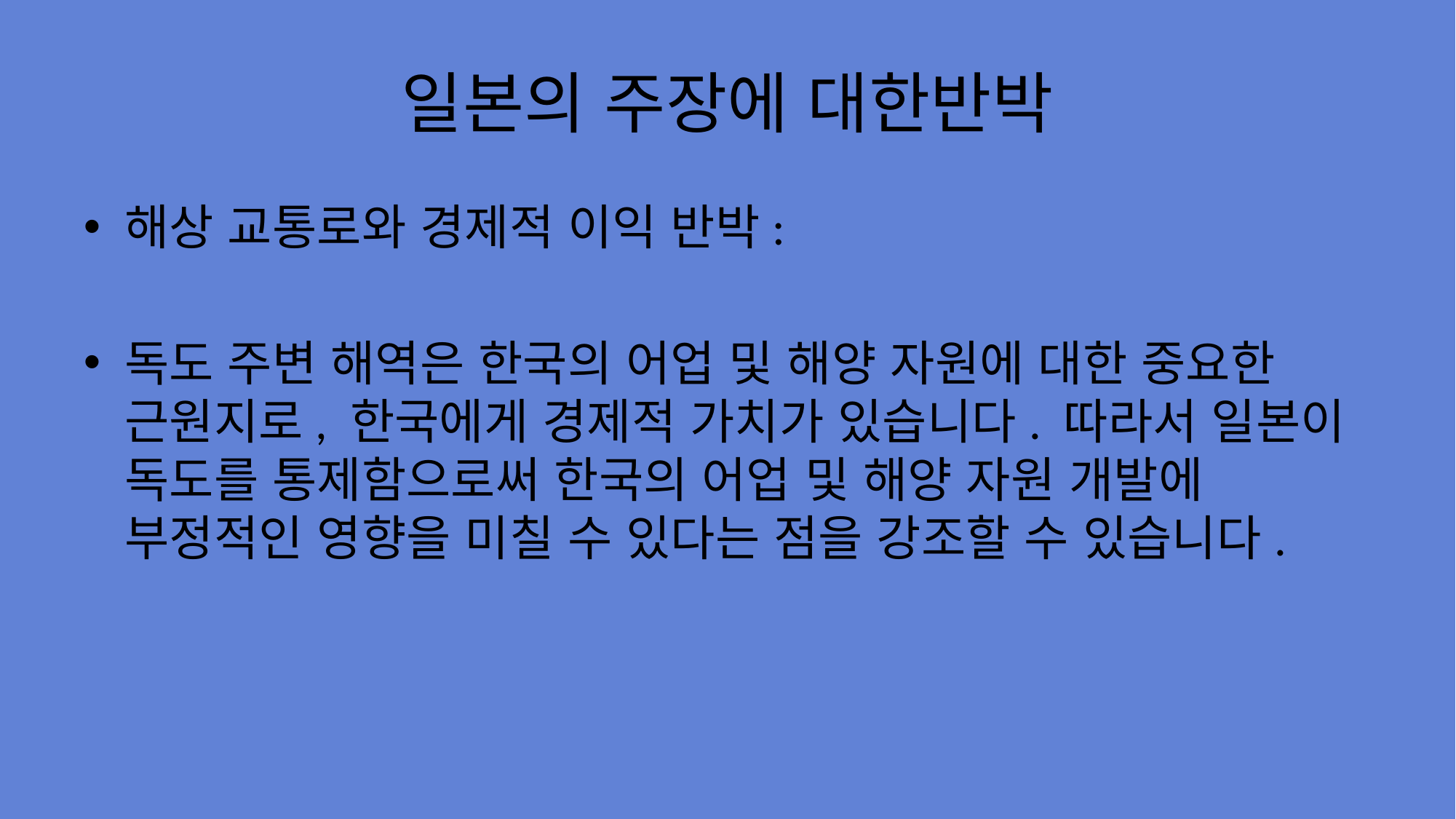

# 일본의 주장에 대한반박
해상 교통로와 경제적 이익 반박:

독도 주변 해역은 한국의 어업 및 해양 자원에 대한 중요한 근원지로, 한국에게 경제적 가치가 있습니다. 따라서 일본이 독도를 통제함으로써 한국의 어업 및 해양 자원 개발에 부정적인 영향을 미칠 수 있다는 점을 강조할 수 있습니다.